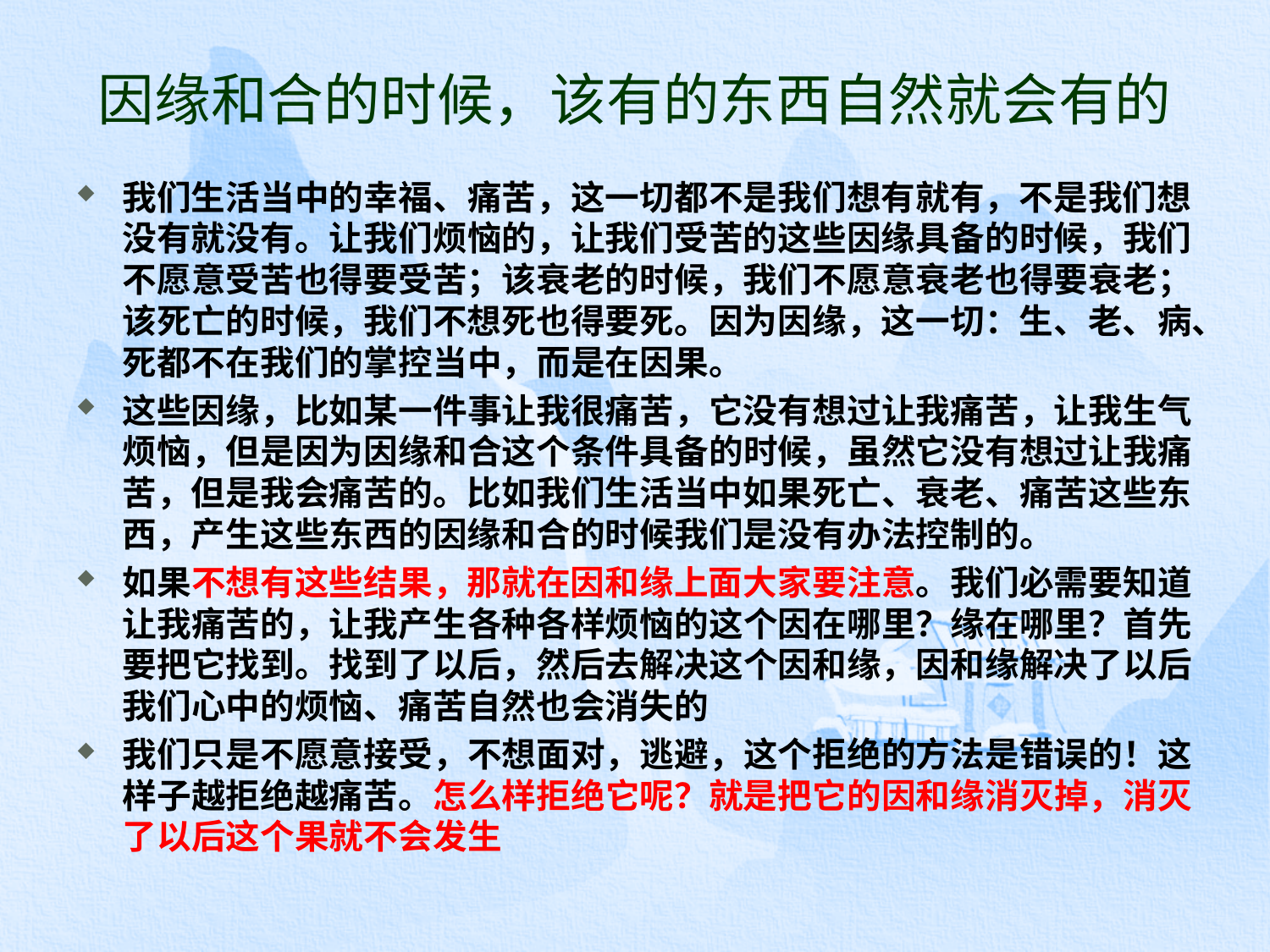

# 因缘和合的时候，该有的东西自然就会有的
我们生活当中的幸福、痛苦，这一切都不是我们想有就有，不是我们想没有就没有。让我们烦恼的，让我们受苦的这些因缘具备的时候，我们不愿意受苦也得要受苦；该衰老的时候，我们不愿意衰老也得要衰老；该死亡的时候，我们不想死也得要死。因为因缘，这一切：生、老、病、死都不在我们的掌控当中，而是在因果。
这些因缘，比如某一件事让我很痛苦，它没有想过让我痛苦，让我生气烦恼，但是因为因缘和合这个条件具备的时候，虽然它没有想过让我痛苦，但是我会痛苦的。比如我们生活当中如果死亡、衰老、痛苦这些东西，产生这些东西的因缘和合的时候我们是没有办法控制的。
如果不想有这些结果，那就在因和缘上面大家要注意。我们必需要知道让我痛苦的，让我产生各种各样烦恼的这个因在哪里？缘在哪里？首先要把它找到。找到了以后，然后去解决这个因和缘，因和缘解决了以后我们心中的烦恼、痛苦自然也会消失的
我们只是不愿意接受，不想面对，逃避，这个拒绝的方法是错误的！这样子越拒绝越痛苦。怎么样拒绝它呢？就是把它的因和缘消灭掉，消灭了以后这个果就不会发生